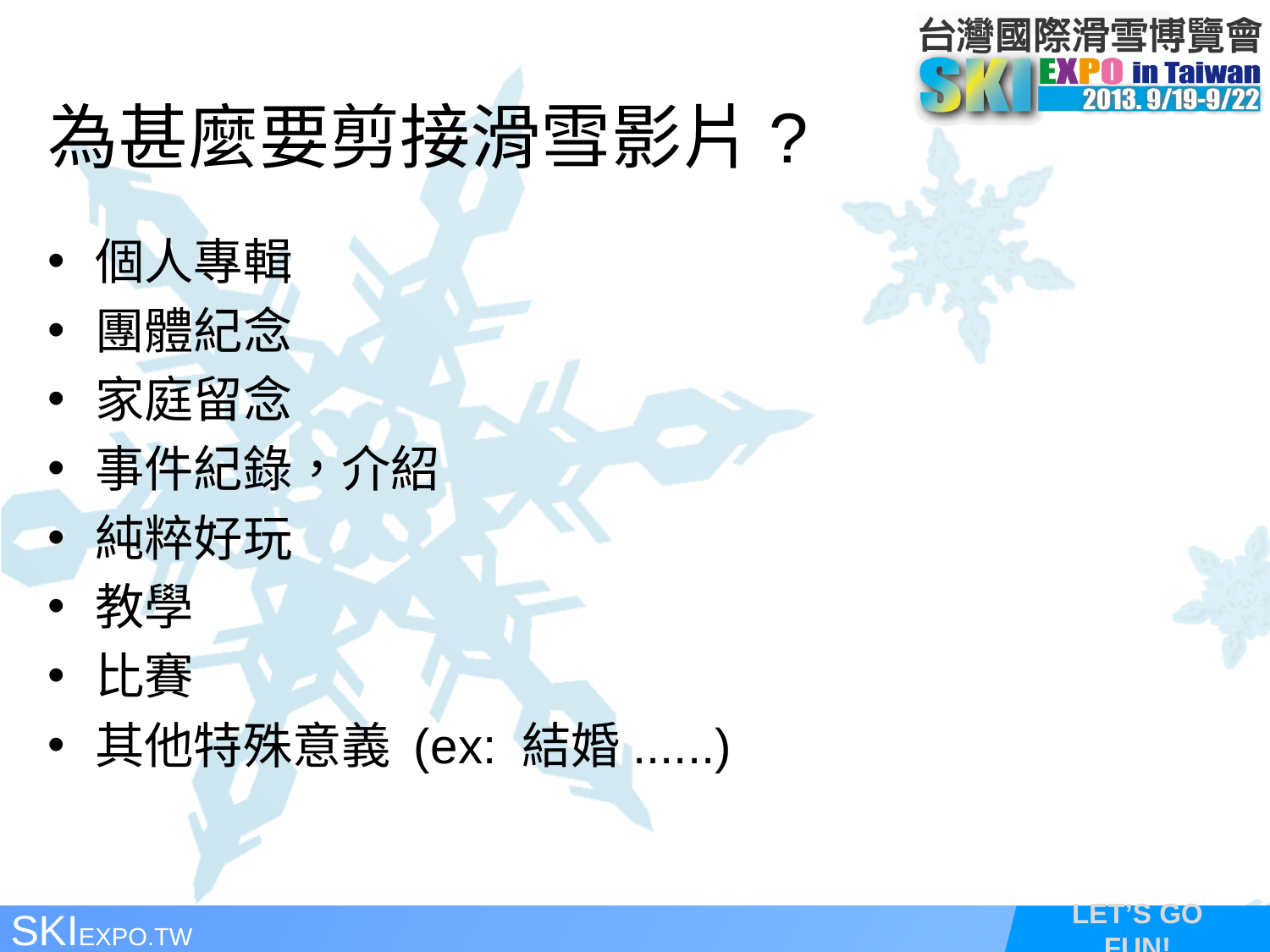

# 為甚麼要剪接滑雪影片?

個人專輯
團體紀念
家庭留念
事件紀錄，介紹
純粹好玩
教學
比賽
其他特殊意義 (ex: 結婚......)